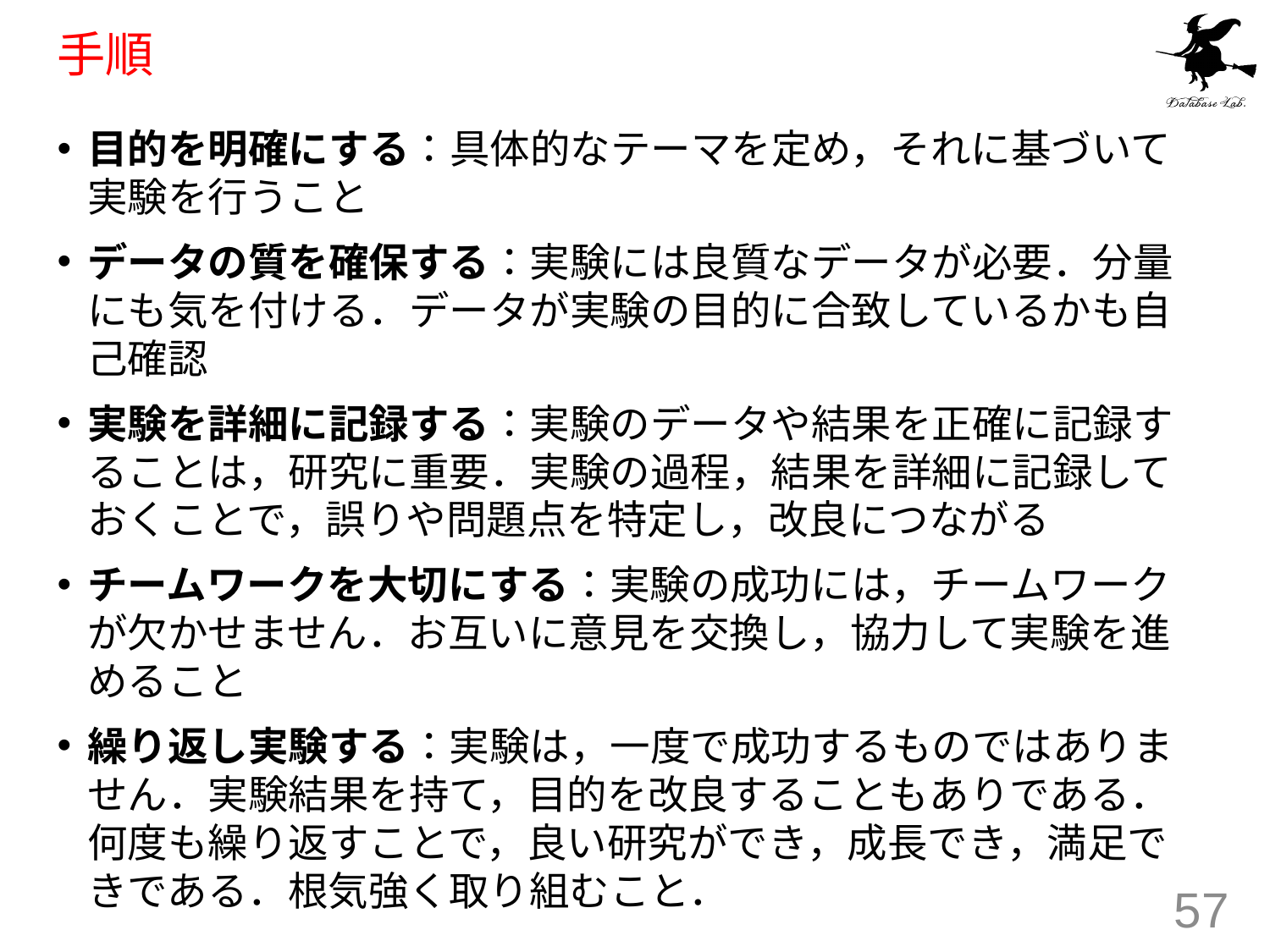

# 手順
目的を明確にする：具体的なテーマを定め，それに基づいて実験を行うこと
データの質を確保する：実験には良質なデータが必要．分量にも気を付ける．データが実験の目的に合致しているかも自己確認
実験を詳細に記録する：実験のデータや結果を正確に記録することは，研究に重要．実験の過程，結果を詳細に記録しておくことで，誤りや問題点を特定し，改良につながる
チームワークを大切にする：実験の成功には，チームワークが欠かせません．お互いに意見を交換し，協力して実験を進めること
繰り返し実験する：実験は，一度で成功するものではありません．実験結果を持て，目的を改良することもありである．何度も繰り返すことで，良い研究ができ，成長でき，満足できである．根気強く取り組むこと．
57